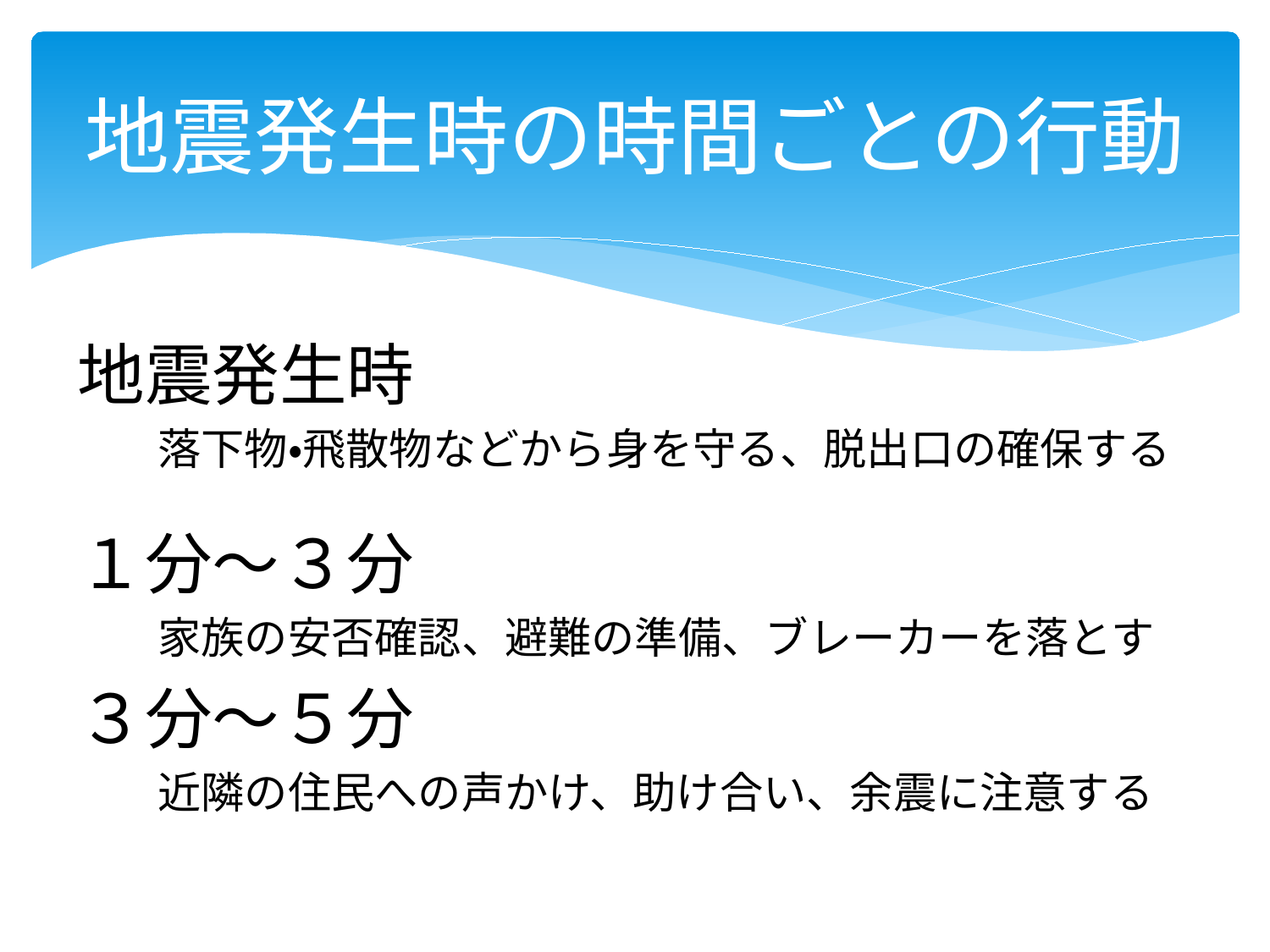

# 地震発生時の時間ごとの行動
地震発生時
　　落下物・飛散物などから身を守る、脱出口の確保する

１分～３分
　　家族の安否確認、避難の準備、ブレーカーを落とす
３分～５分
　　近隣の住民への声かけ、助け合い、余震に注意する